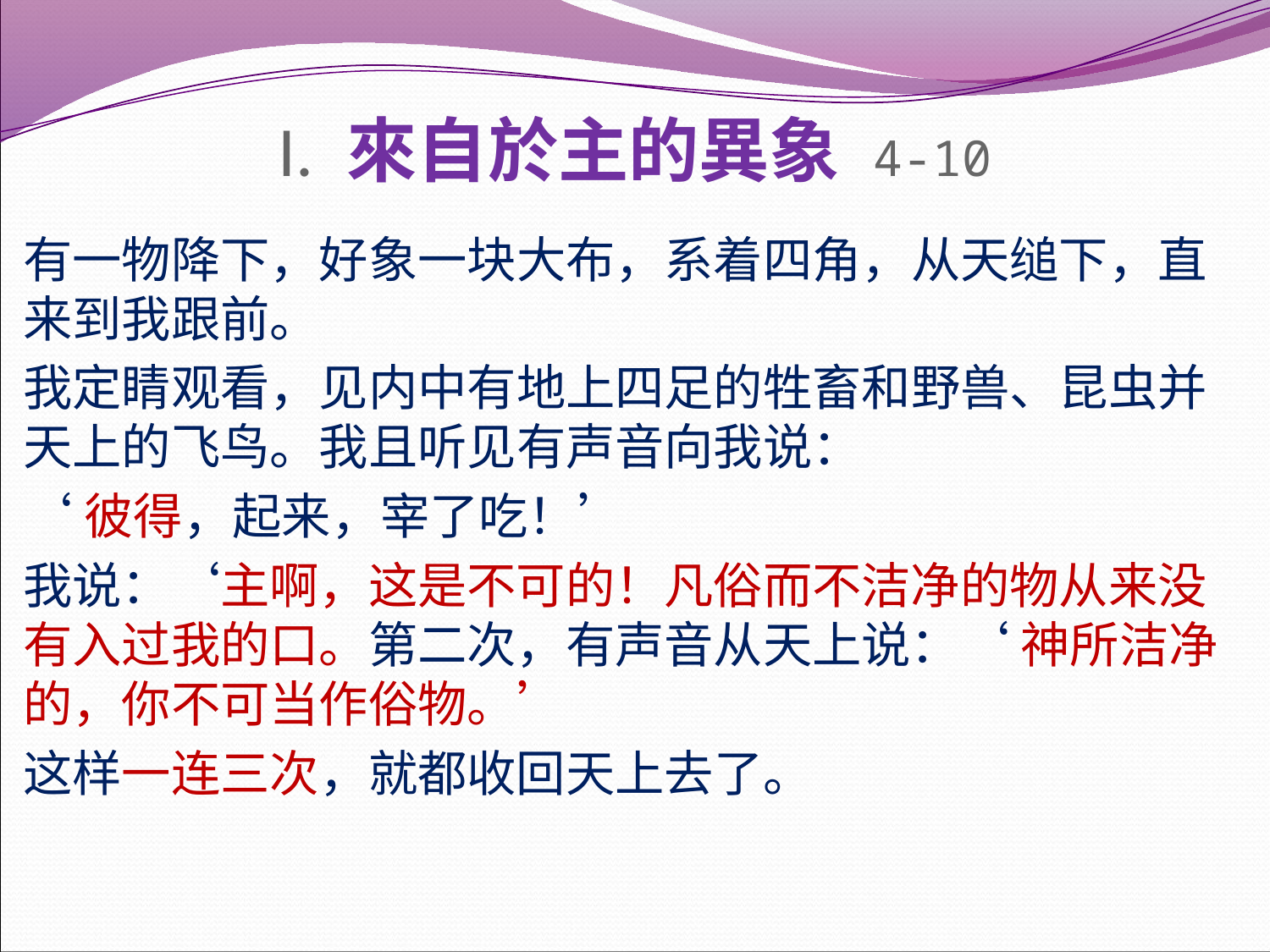

# I. 來自於主的異象 4-10
有一物降下，好象一块大布，系着四角，从天缒下，直来到我跟前。
我定睛观看，见内中有地上四足的牲畜和野兽、昆虫并天上的飞鸟。我且听见有声音向我说：
‘彼得，起来，宰了吃！’
我说：‘主啊，这是不可的！凡俗而不洁净的物从来没有入过我的口。第二次，有声音从天上说：‘ 神所洁净的，你不可当作俗物。’
这样一连三次，就都收回天上去了。